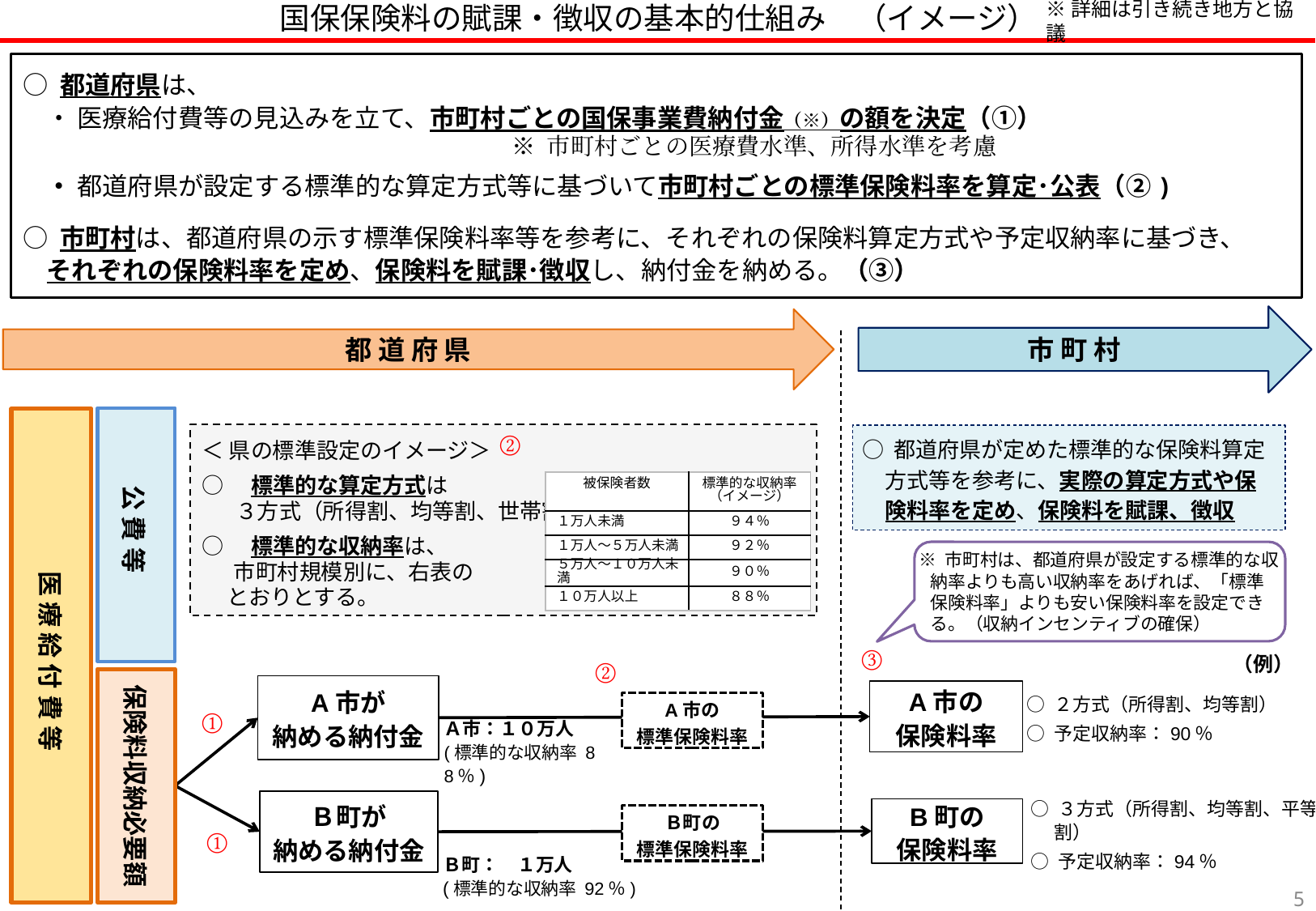

※詳細は引き続き地方と協議
 国保保険料の賦課・徴収の基本的仕組み　（イメージ）
○ 都道府県は、
・ 医療給付費等の見込みを立て、市町村ごとの国保事業費納付金（※）の額を決定（①）
※ 市町村ごとの医療費水準、所得水準を考慮
・ 都道府県が設定する標準的な算定方式等に基づいて市町村ごとの標準保険料率を算定･公表（②)
○ 市町村は、都道府県の示す標準保険料率等を参考に、それぞれの保険料算定方式や予定収納率に基づき、
それぞれの保険料率を定め、保険料を賦課･徴収し、納付金を納める。（③）
市 町 村
都 道 府 県
 医 療 給 付 費 等
②
公 費 等
＜ 県の標準設定のイメージ＞
○　標準的な算定方式は
 ３方式（所得割、均等割、世帯割）
○　標準的な収納率は、
　  市町村規模別に、右表の
    とおりとする。
○ 都道府県が定めた標準的な保険料算定方式等を参考に、実際の算定方式や保険料率を定め、保険料を賦課、徴収
| 被保険者数 | 標準的な収納率（イメージ） |
| --- | --- |
| １万人未満 | ９４％ |
| １万人～５万人未満 | ９２％ |
| ５万人～１０万人未満 | ９０％ |
| １０万人以上 | ８８％ |

※ 市町村は、都道府県が設定する標準的な収納率よりも高い収納率をあげれば、「標準保険料率」よりも安い保険料率を設定できる。（収納インセンティブの確保）
③
②
（例）
保険料収納必要額
A市が
納める納付金
○ ２方式（所得割、均等割）
○ 予定収納率：90％
A市の
保険料率
①
A市の
標準保険料率
Ａ市：１０万人
(標準的な収納率 88％)
Ｂ町が
納める納付金
○ ３方式（所得割、均等割、平等割）
○ 予定収納率：94％
B町の
保険料率
①
Ｂ町の
標準保険料率
Ｂ町：　１万人
(標準的な収納率 92％)
5